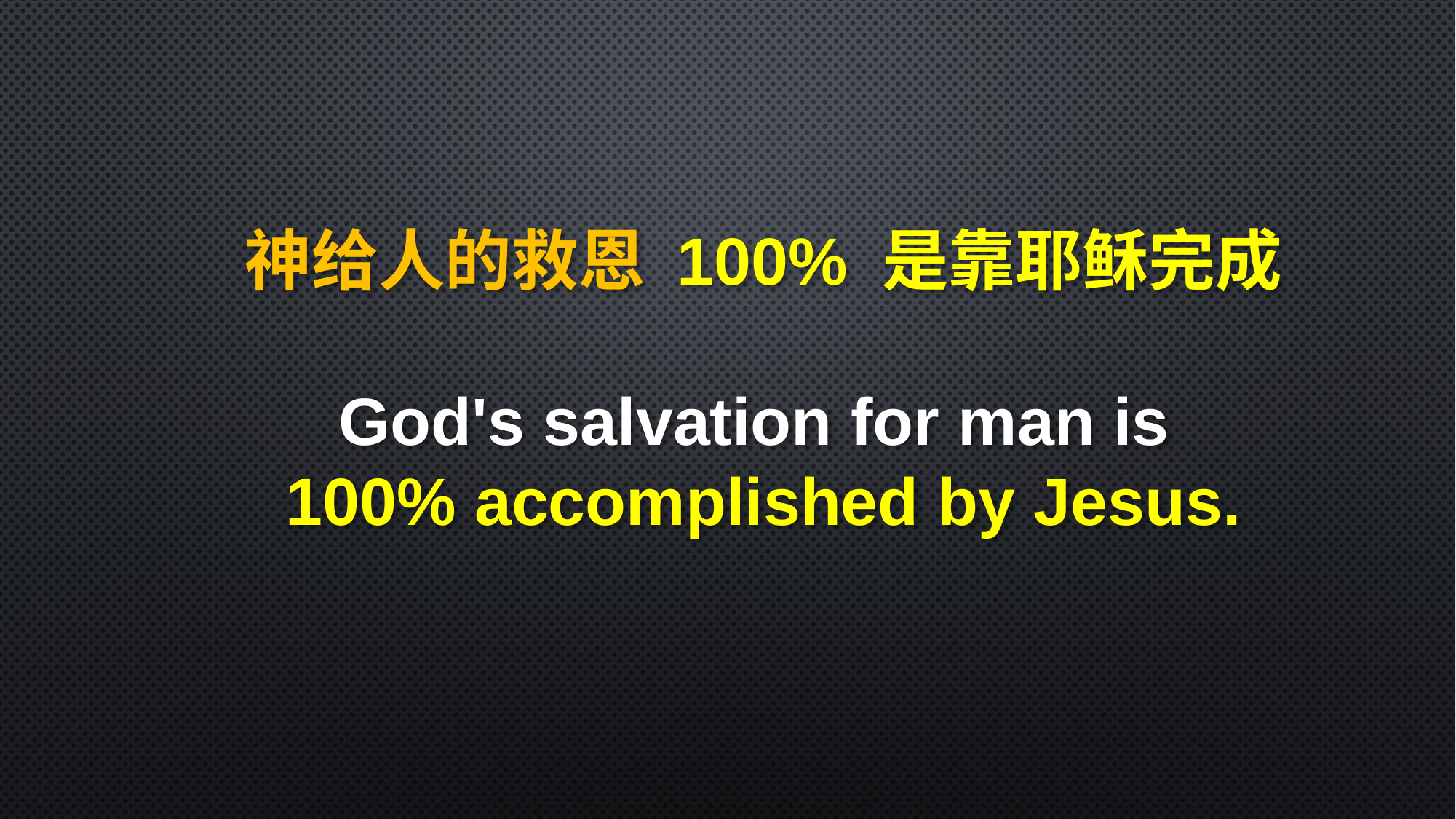

神给人的救恩 100% 是靠耶稣完成

God's salvation for man is
100% accomplished by Jesus.